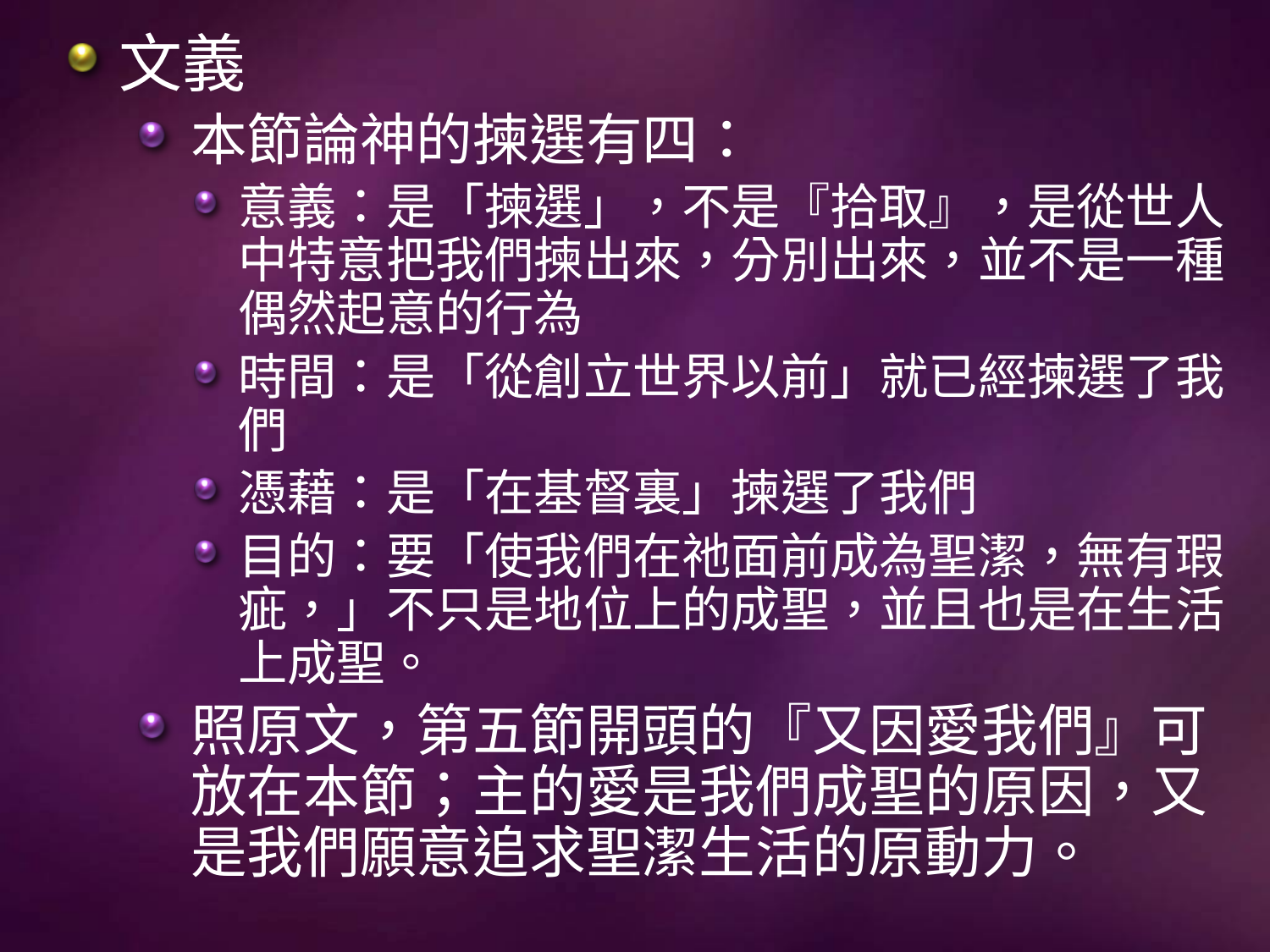

文義
本節論神的揀選有四：
意義：是「揀選」，不是『拾取』，是從世人中特意把我們揀出來，分別出來，並不是一種偶然起意的行為
時間：是「從創立世界以前」就已經揀選了我們
憑藉：是「在基督裏」揀選了我們
目的：要「使我們在祂面前成為聖潔，無有瑕疵，」不只是地位上的成聖，並且也是在生活上成聖。
照原文，第五節開頭的『又因愛我們』可放在本節；主的愛是我們成聖的原因，又是我們願意追求聖潔生活的原動力。